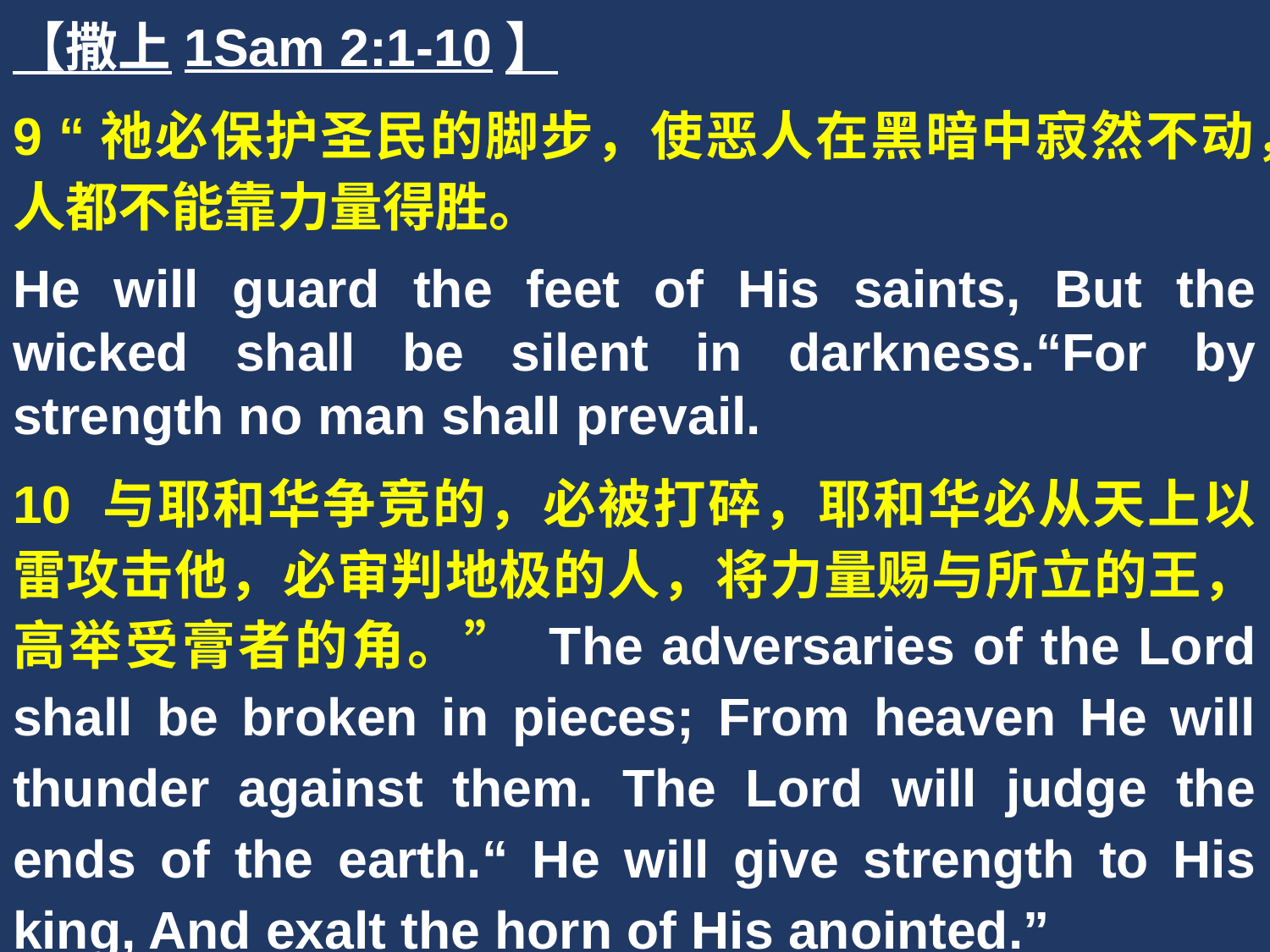

【撒上1Sam 2:1-10】
9 “祂必保护圣民的脚步，使恶人在黑暗中寂然不动，人都不能靠力量得胜。
He will guard the feet of His saints, But the wicked shall be silent in darkness.“For by strength no man shall prevail.
10 与耶和华争竞的，必被打碎，耶和华必从天上以雷攻击他，必审判地极的人，将力量赐与所立的王，高举受膏者的角。” The adversaries of the Lord shall be broken in pieces; From heaven He will thunder against them. The Lord will judge the ends of the earth.“ He will give strength to His king, And exalt the horn of His anointed.”